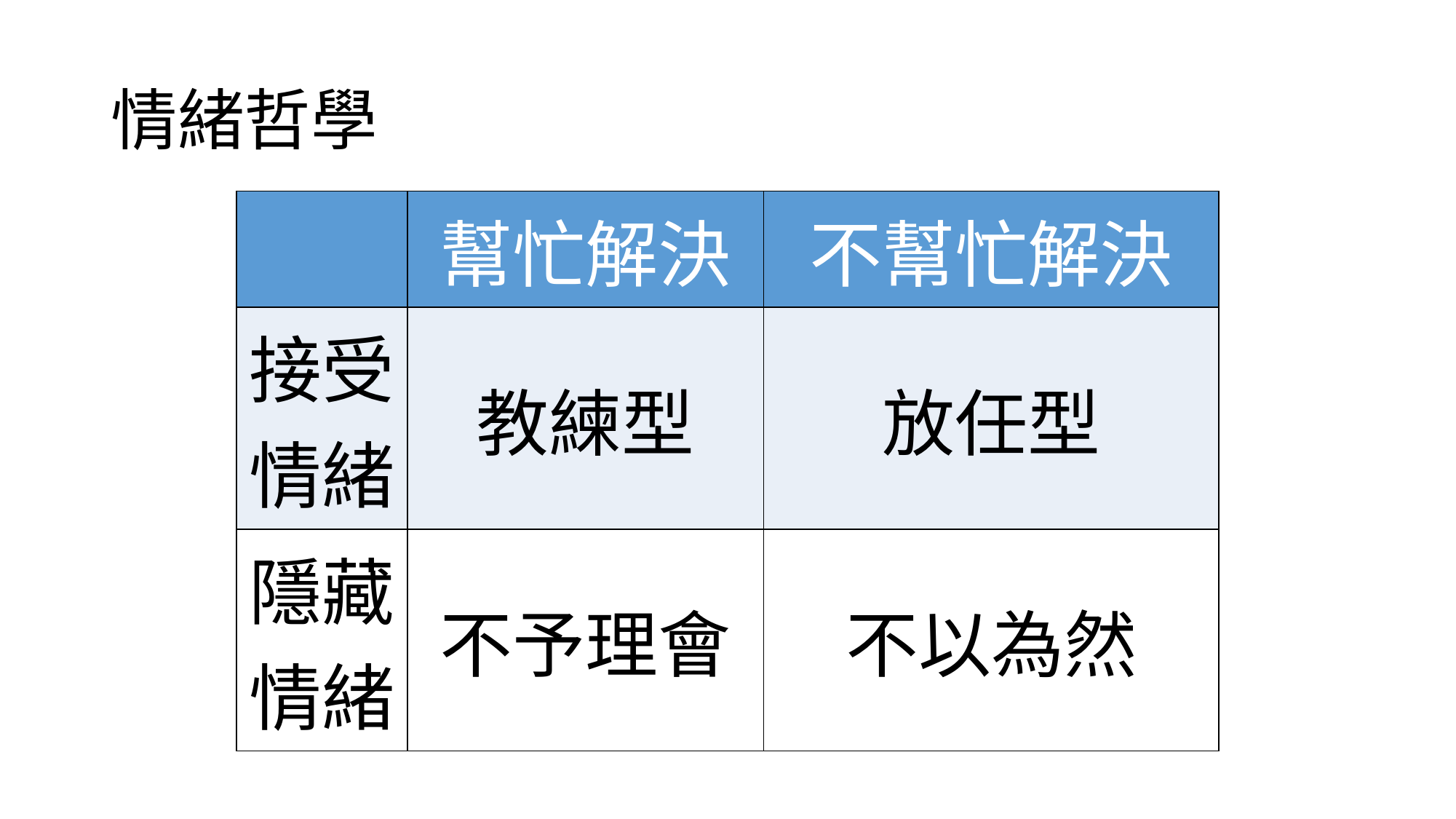

# 情緒哲學
|  | 幫忙解決 | 不幫忙解決 |
| --- | --- | --- |
| 接受情緒 | 教練型 | 放任型 |
| 隱藏情緒 | 不予理會 | 不以為然 |